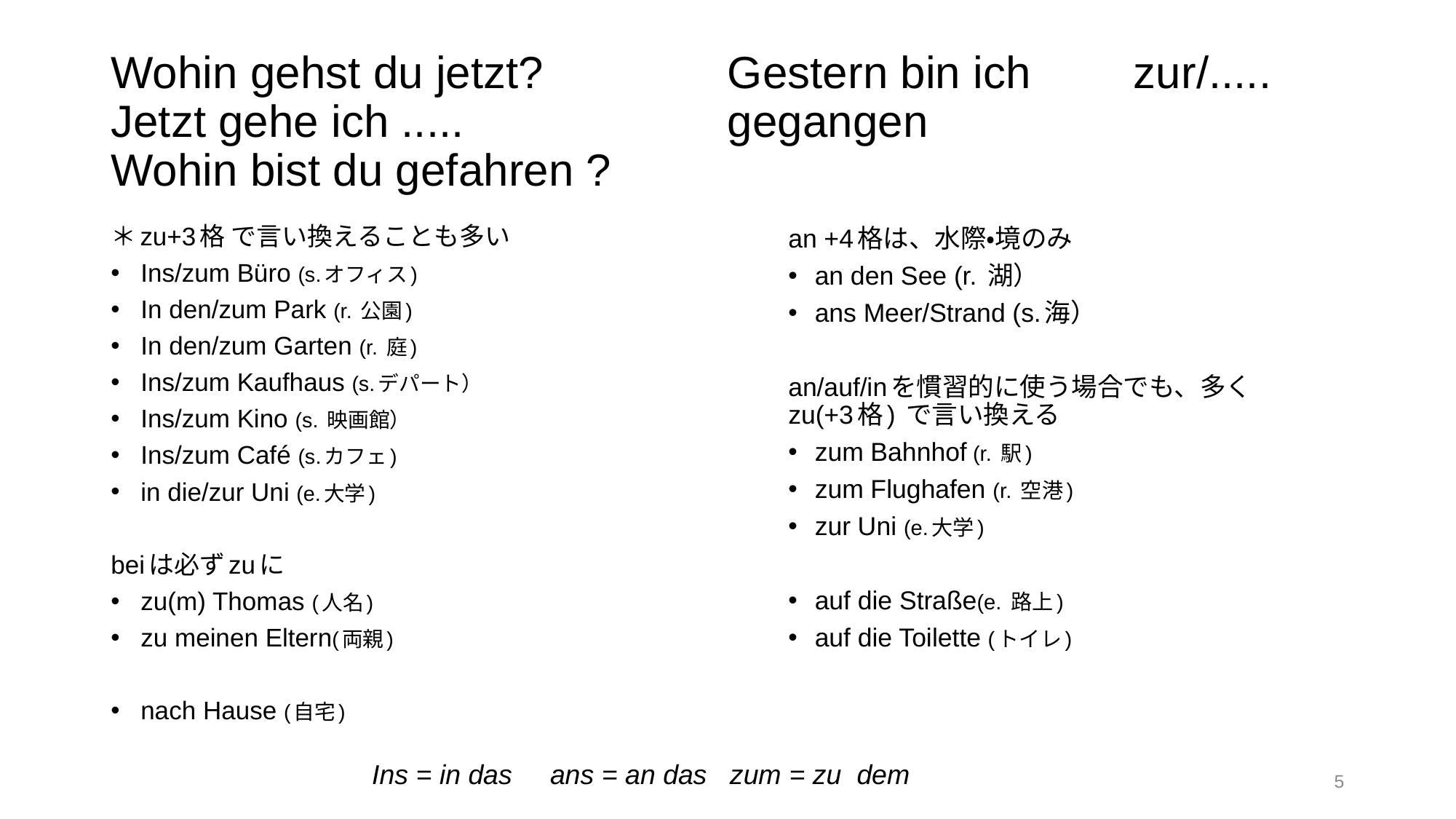

# Wohin gehst du jetzt? Jetzt gehe ich ..... 　                    Wohin bist du gefahren ?    	Gestern bin ich 	zur/..... gegangen
＊zu+3格 で言い換えることも多い
Ins/zum Büro (s.オフィス)
In den/zum Park (r. 公園)
In den/zum Garten (r. 庭)
Ins/zum Kaufhaus (s.デパート）
Ins/zum Kino (s. 映画館）
Ins/zum Café (s.カフェ)
in die/zur Uni (e.大学)

beiは必ずzuに
zu(m) Thomas (人名)
zu meinen Eltern(両親)

nach Hause (自宅)

an +4格は、水際・境のみ
an den See (r. 湖）
ans Meer/Strand (s.海）

an/auf/inを慣習的に使う場合でも、多くzu(+3格) で言い換える
zum Bahnhof (r. 駅)
zum Flughafen (r. 空港)
zur Uni (e.大学)

auf die Straße(e. 路上)
auf die Toilette (トイレ)

Ins = in das     ans = an das   zum = zu  dem
5